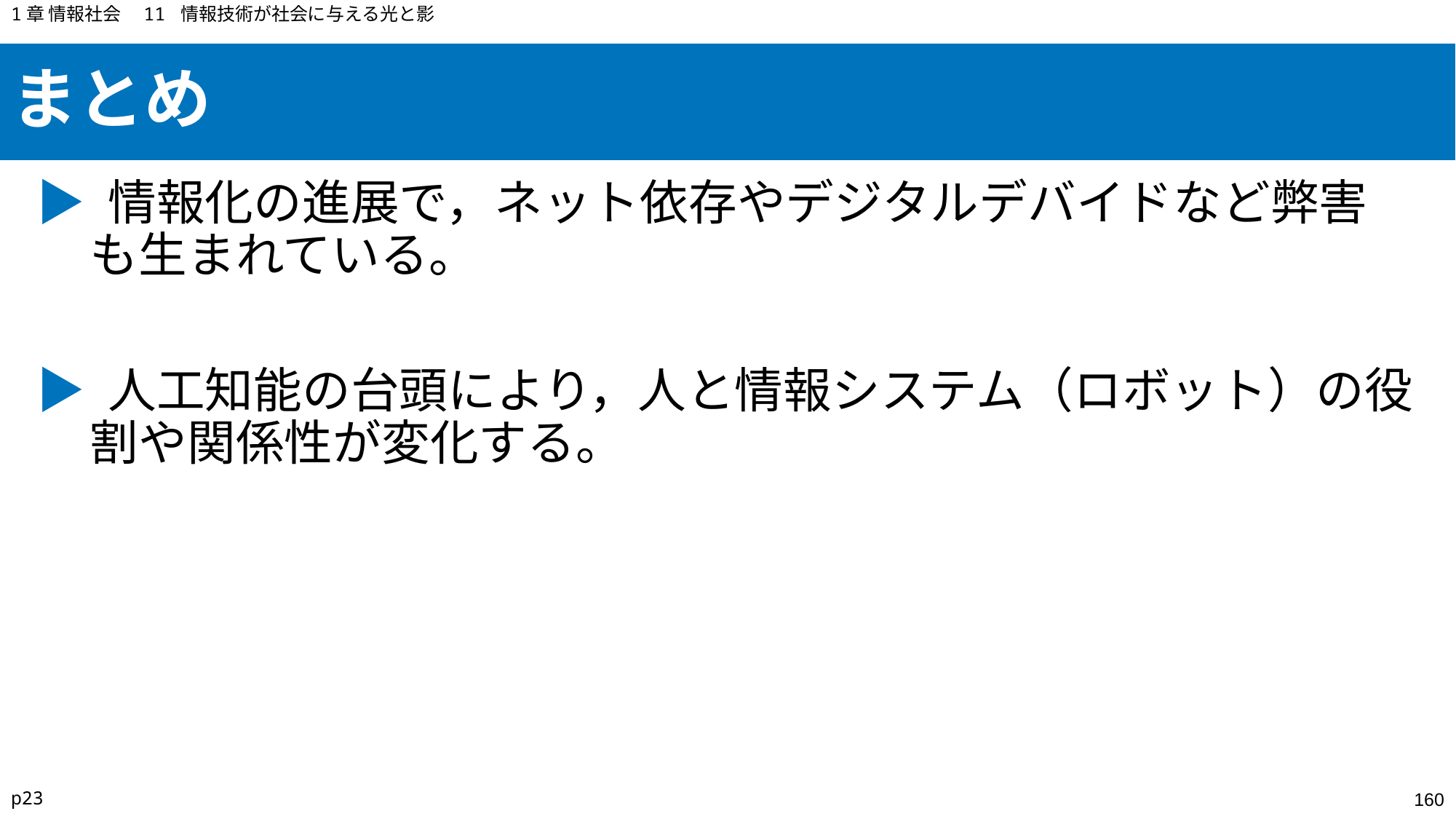

1章 情報社会　11 情報技術が社会に与える光と影

まとめ
▶ 情報化の進展で，ネット依存やデジタルデバイドなど弊害も生まれている。

▶ 人工知能の台頭により，人と情報システム（ロボット）の役割や関係性が変化する。

p23
160